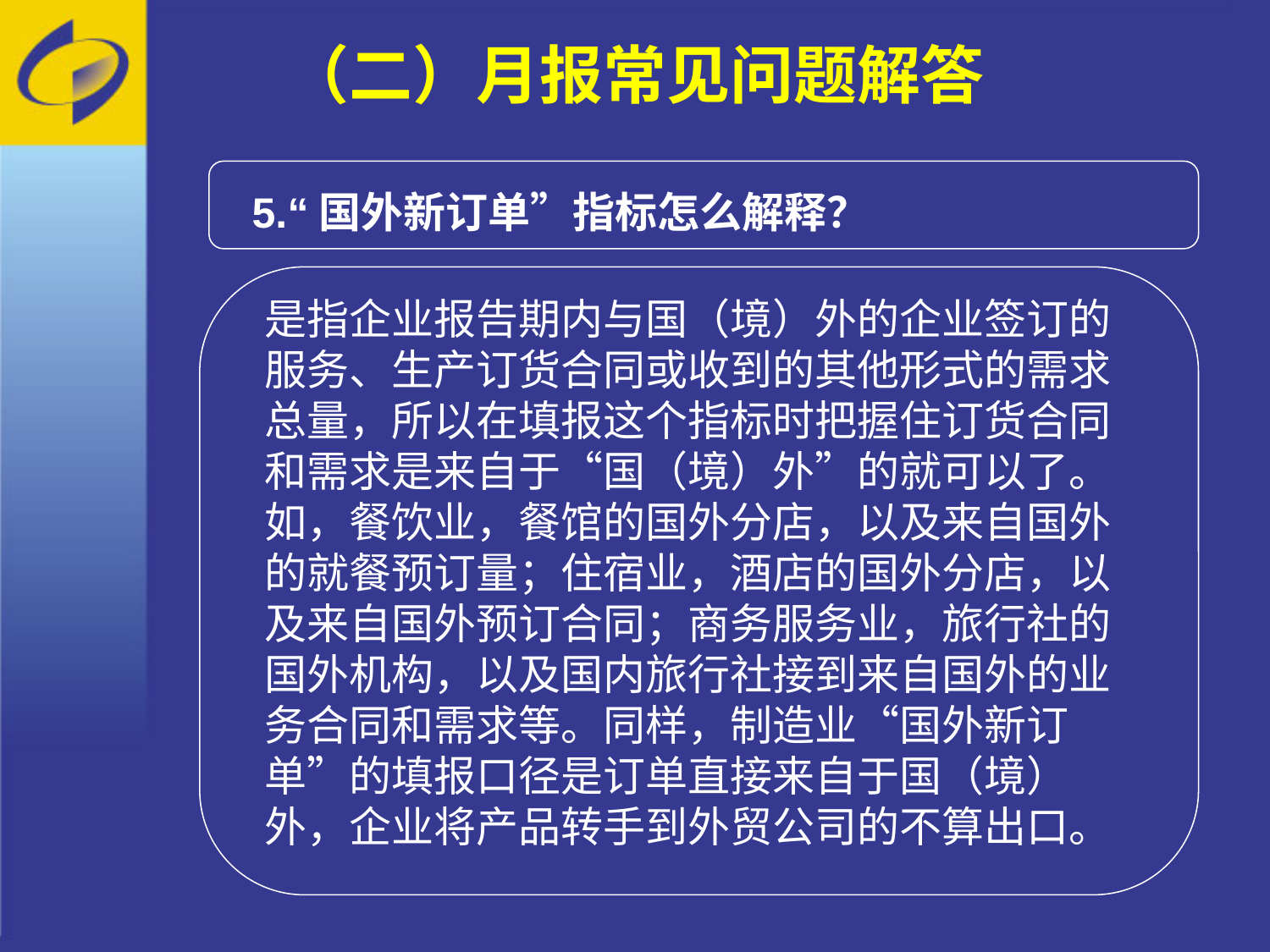

# （二）月报常见问题解答

5.“国外新订单”指标怎么解释？

是指企业报告期内与国（境）外的企业签订的服务、生产订货合同或收到的其他形式的需求总量，所以在填报这个指标时把握住订货合同和需求是来自于“国（境）外”的就可以了。如，餐饮业，餐馆的国外分店，以及来自国外的就餐预订量；住宿业，酒店的国外分店，以及来自国外预订合同；商务服务业，旅行社的国外机构，以及国内旅行社接到来自国外的业务合同和需求等。同样，制造业“国外新订单”的填报口径是订单直接来自于国（境）外，企业将产品转手到外贸公司的不算出口。